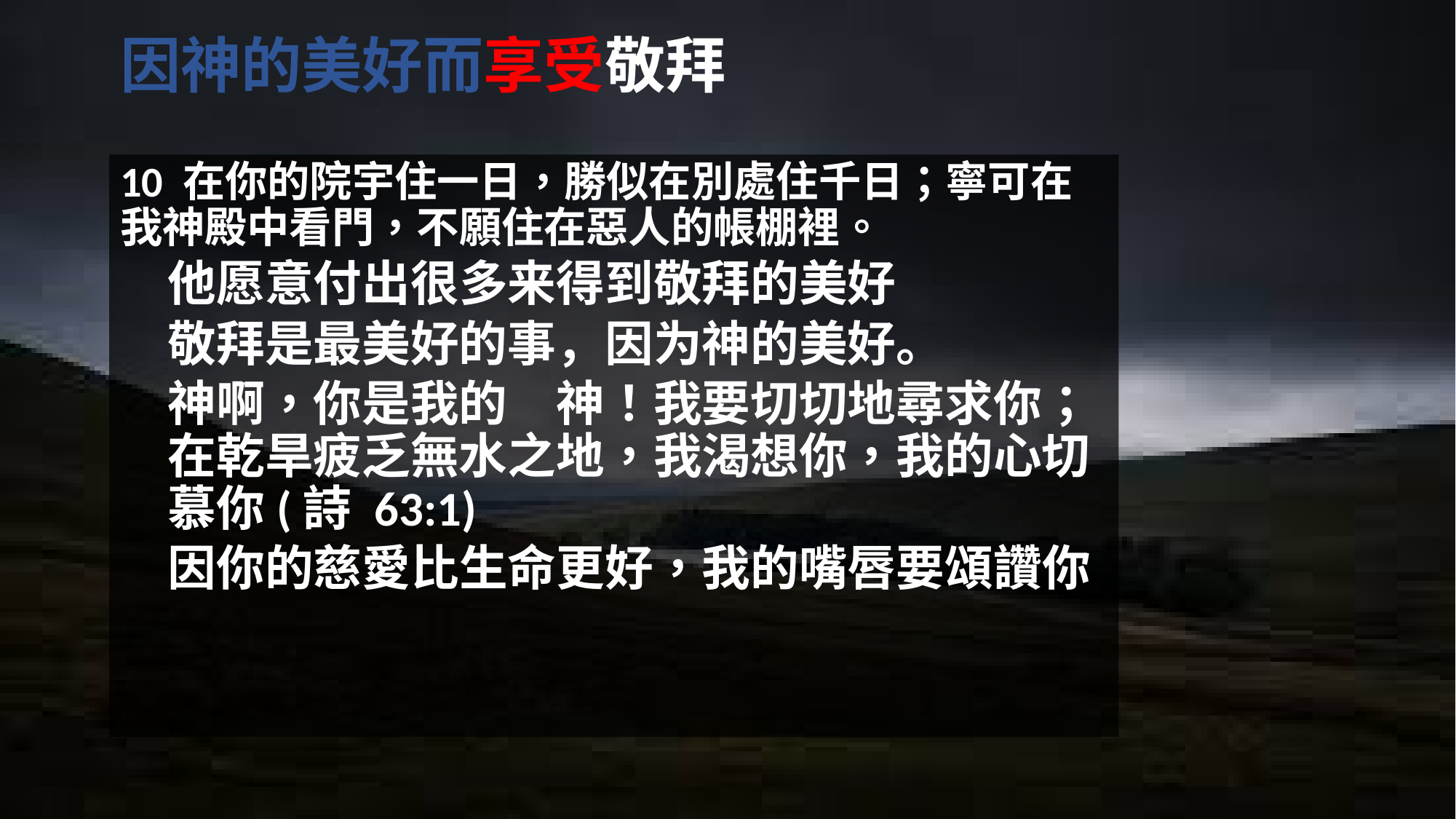

# 因神的美好而享受敬拜
10 在你的院宇住一日，勝似在別處住千日；寧可在我神殿中看門，不願住在惡人的帳棚裡。
他愿意付出很多来得到敬拜的美好
敬拜是最美好的事，因为神的美好。
神啊，你是我的　神！我要切切地尋求你；在乾旱疲乏無水之地，我渴想你，我的心切慕你(詩 63:1)
因你的慈愛比生命更好，我的嘴唇要頌讚你